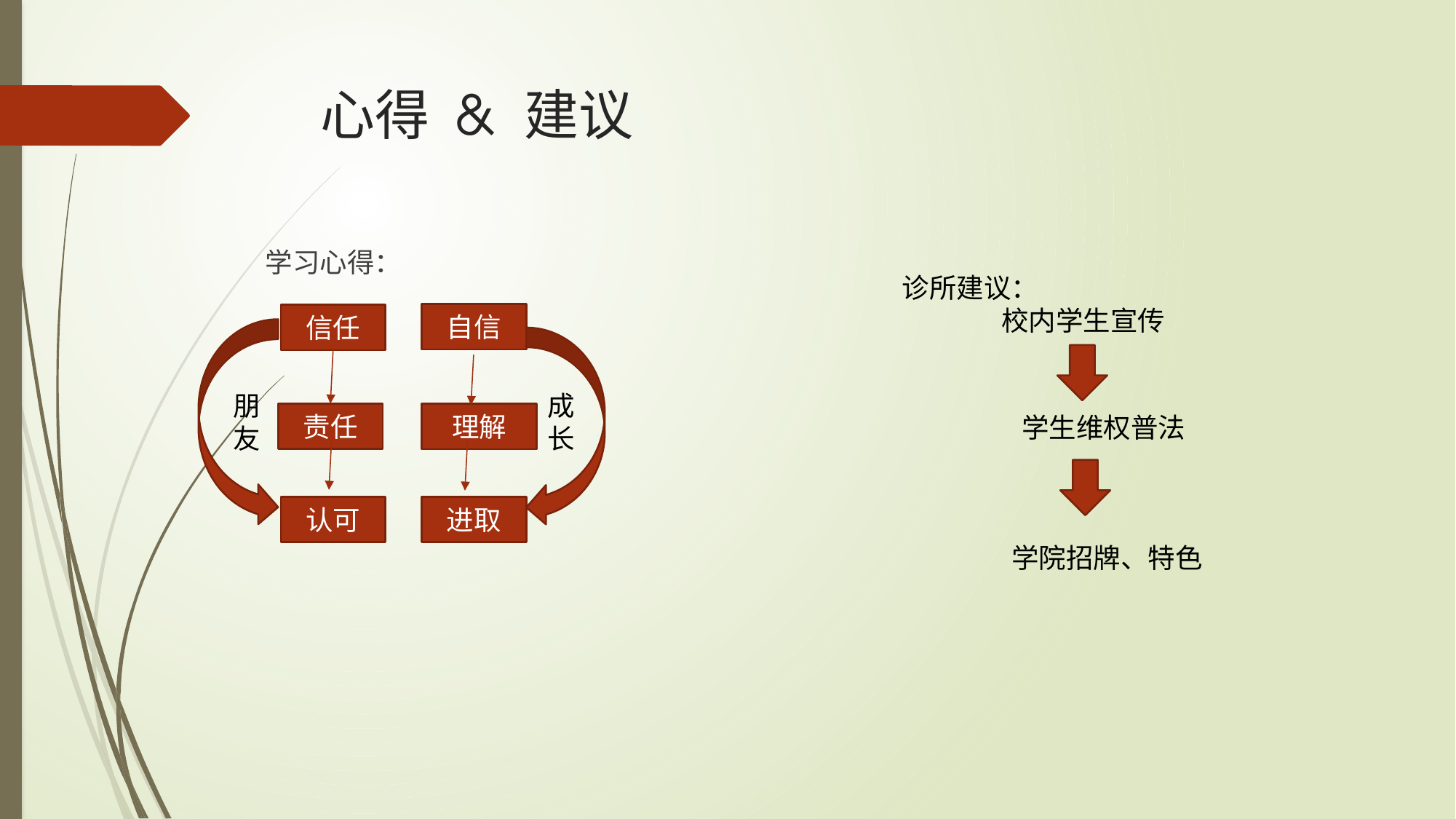

# 心得 & 建议
学习心得：

诊所建议：
               校内学生宣传

自信
信任

朋友
成长
责任
理解
学生维权普法

认可
进取
学院招牌、特色